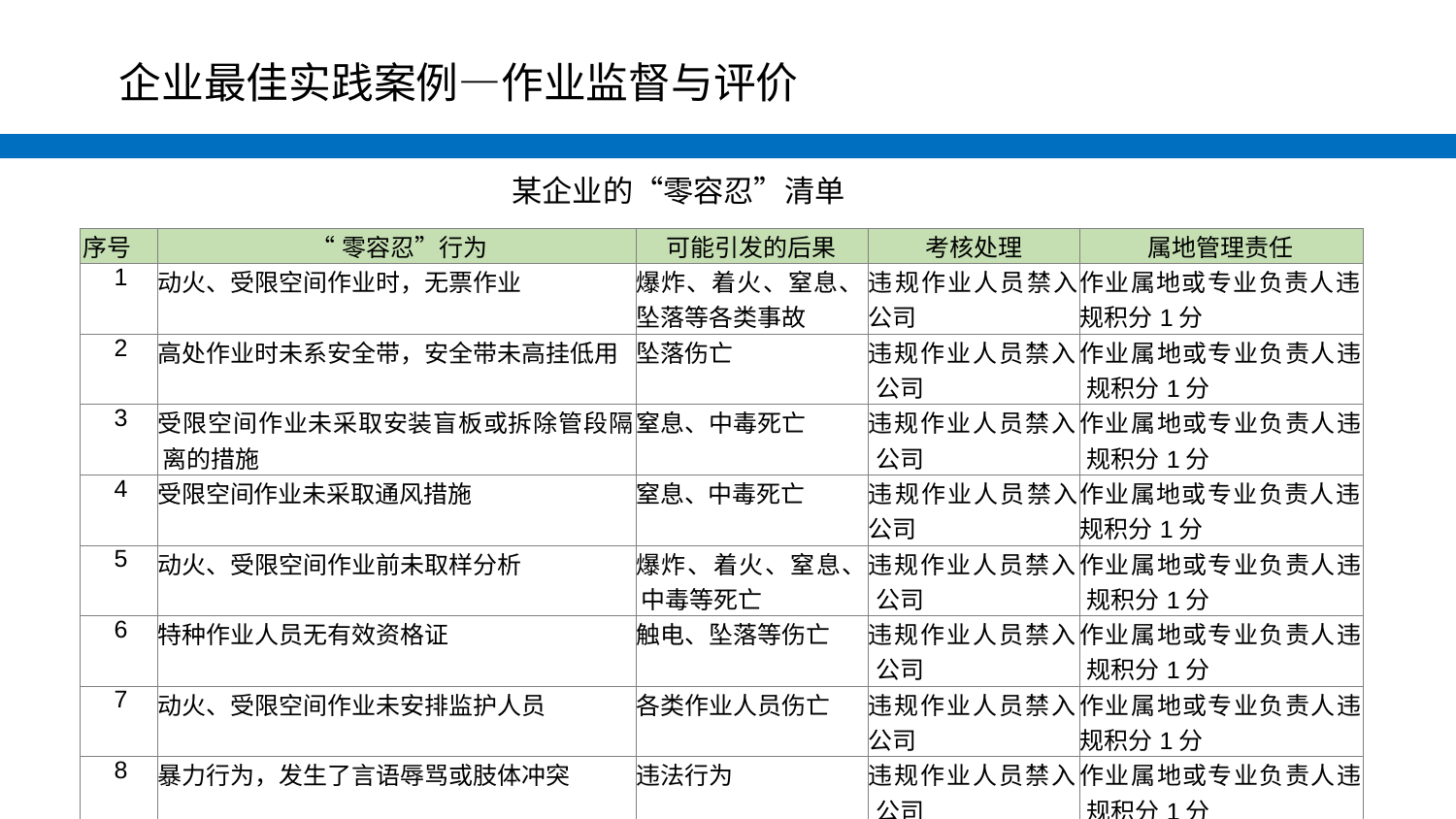

#
企业最佳实践案例—作业监督与评价
某企业的“零容忍”清单
| 序号 | “零容忍”行为 | 可能引发的后果 | 考核处理 | 属地管理责任 |
| --- | --- | --- | --- | --- |
| 1 | 动火、受限空间作业时，无票作业 | 爆炸、着火、窒息、 坠落等各类事故 | 违规作业人员禁入 公司 | 作业属地或专业负责人违 规积分1分 |
| 2 | 高处作业时未系安全带，安全带未高挂低用 | 坠落伤亡 | 违规作业人员禁入 公司 | 作业属地或专业负责人违 规积分1分 |
| 3 | 受限空间作业未采取安装盲板或拆除管段隔 离的措施 | 窒息、中毒死亡 | 违规作业人员禁入 公司 | 作业属地或专业负责人违 规积分1分 |
| 4 | 受限空间作业未采取通风措施 | 窒息、中毒死亡 | 违规作业人员禁入 公司 | 作业属地或专业负责人违 规积分1分 |
| 5 | 动火、受限空间作业前未取样分析 | 爆炸、着火、窒息、 中毒等死亡 | 违规作业人员禁入 公司 | 作业属地或专业负责人违 规积分1分 |
| 6 | 特种作业人员无有效资格证 | 触电、坠落等伤亡 | 违规作业人员禁入 公司 | 作业属地或专业负责人违 规积分1分 |
| 7 | 动火、受限空间作业未安排监护人员 | 各类作业人员伤亡 | 违规作业人员禁入 公司 | 作业属地或专业负责人违 规积分1分 |
| 8 | 暴力行为，发生了言语辱骂或肢体冲突 | 违法行为 | 违规作业人员禁入 公司 | 作业属地或专业负责人违 规积分1分 |